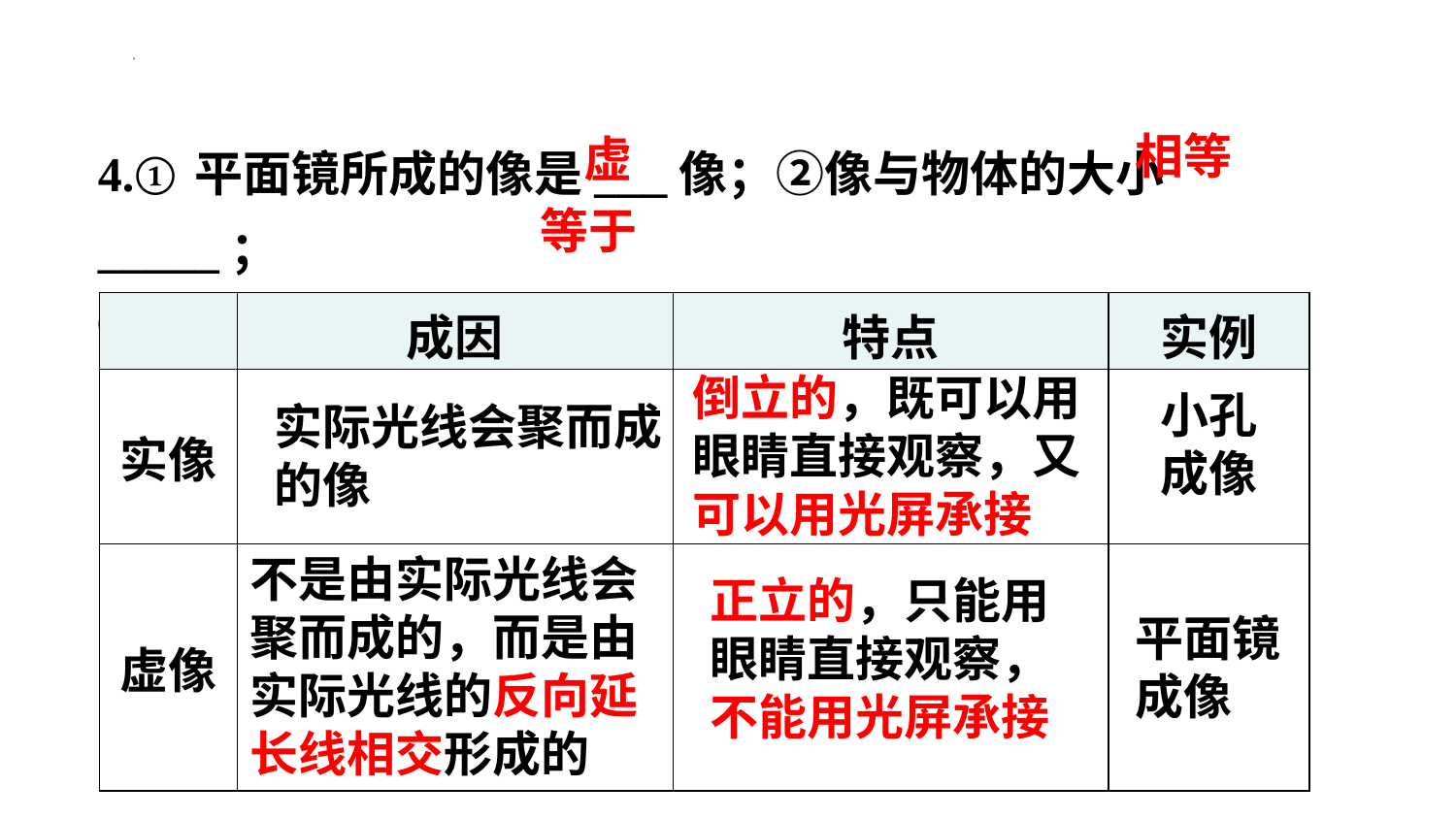

4.①平面镜所成的像是___像；②像与物体的大小_____；
③像到平面镜的距离_____物体到平面镜的距离。
相等
虚
等于
|  | 成因 | 特点 | 实例 |
| --- | --- | --- | --- |
| 实像 |  |  |  |
| 虚像 |  |  |  |
倒立的，既可以用眼睛直接观察，又可以用光屏承接
小孔成像
实际光线会聚而成的像
不是由实际光线会聚而成的，而是由实际光线的反向延长线相交形成的
正立的，只能用眼睛直接观察，不能用光屏承接
平面镜成像